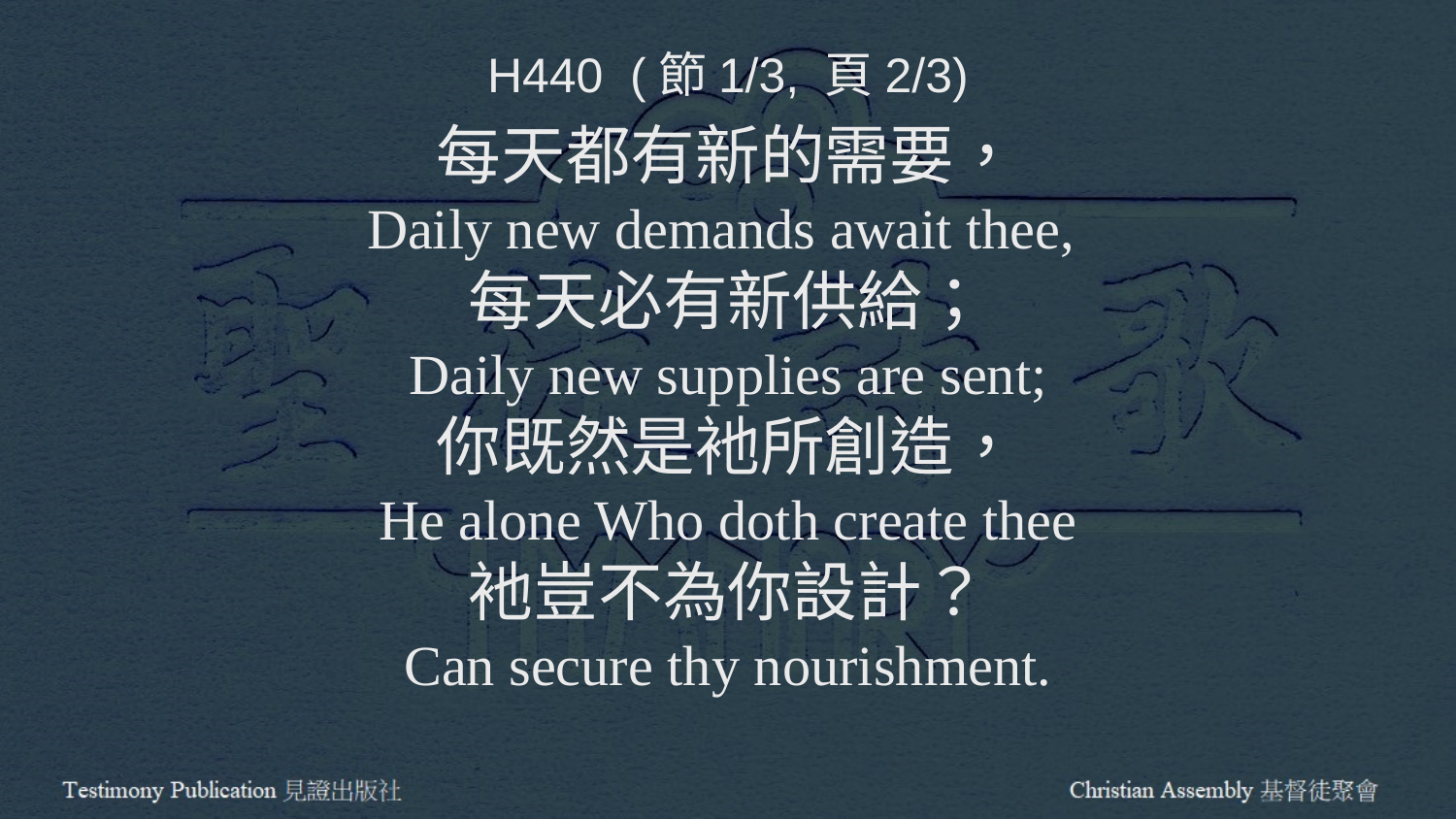

H440  (節1/3, 頁2/3)
每天都有新的需要，
Daily new demands await thee,
每天必有新供給；
Daily new supplies are sent;
你既然是衪所創造，
He alone Who doth create thee
衪豈不為你設計？
Can secure thy nourishment.